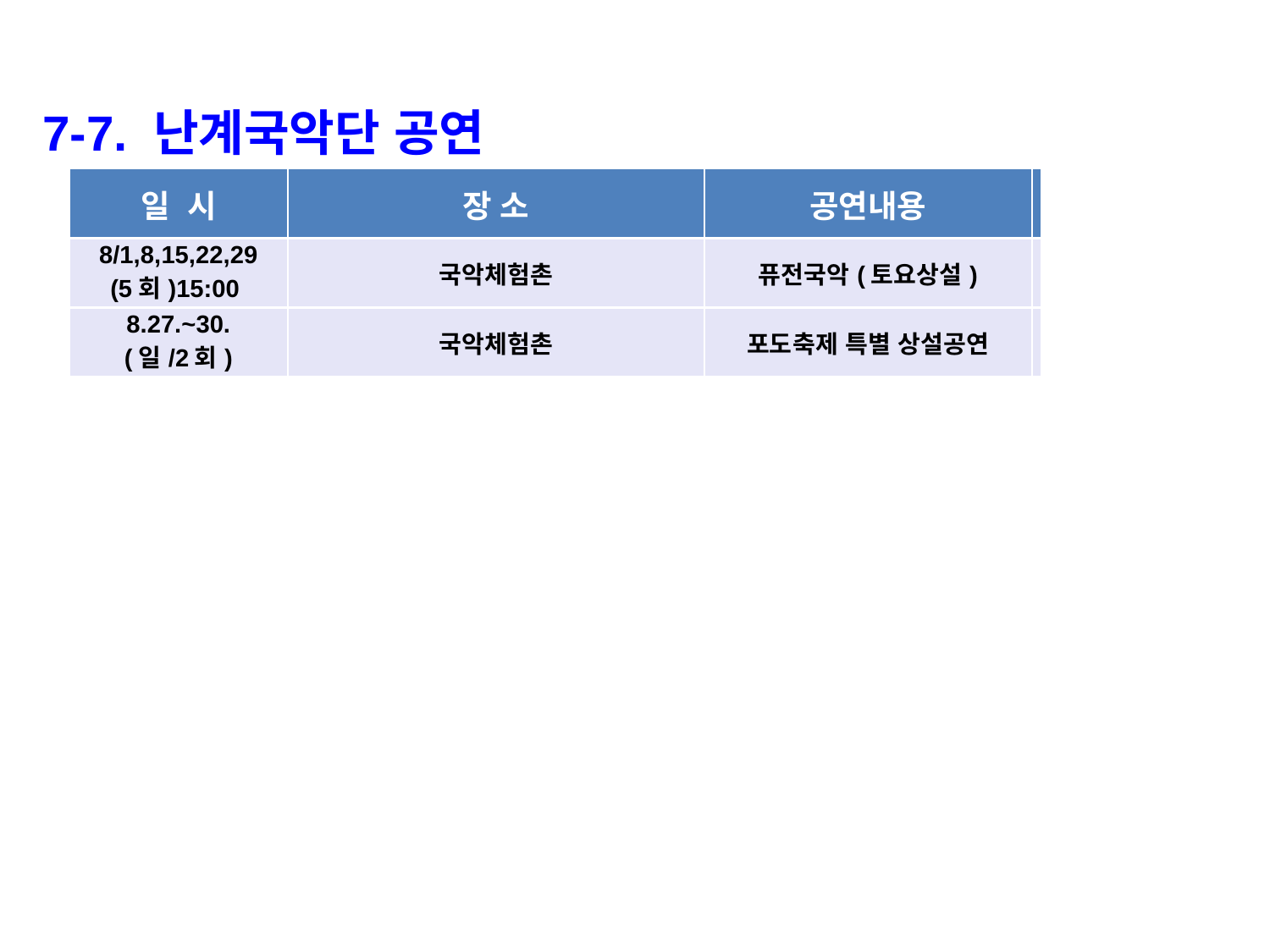

7-7. 난계국악단 공연

| 일 시 | 장 소 | 공연내용 |  |
| --- | --- | --- | --- |
| 8/1,8,15,22,29 (5회)15:00 | 국악체험촌 | 퓨전국악(토요상설) |  |
| 8.27.~30. (일/2회) | 국악체험촌 | 포도축제 특별 상설공연 |  |